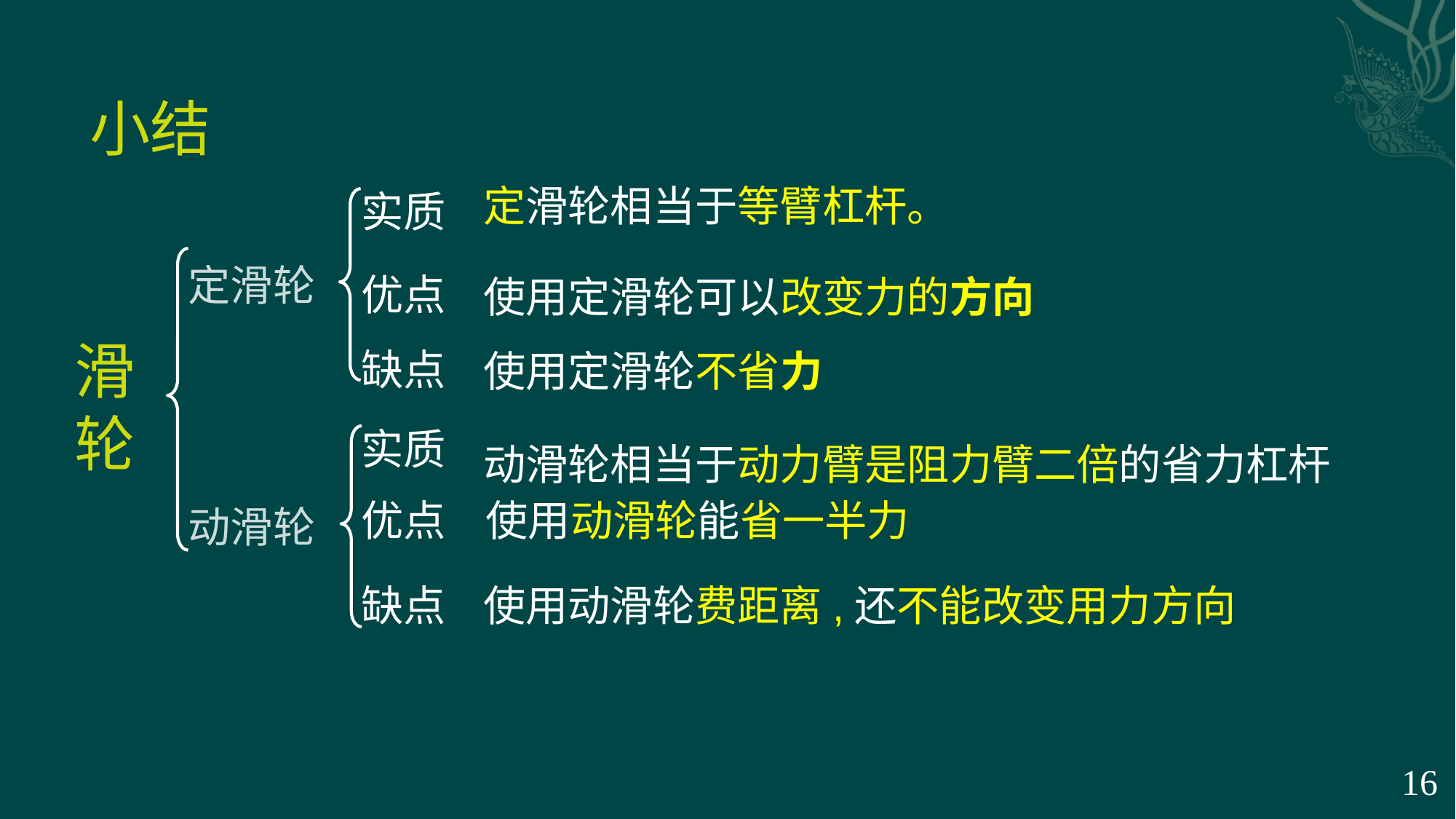

小结
定滑轮相当于等臂杠杆。
实质

定滑轮
优点
使用定滑轮可以改变力的方向
滑轮
缺点
使用定滑轮不省力
动滑轮相当于动力臂是阻力臂二倍的省力杠杆
实质

优点
使用动滑轮能省一半力
动滑轮
缺点
使用动滑轮费距离,还不能改变用力方向
16